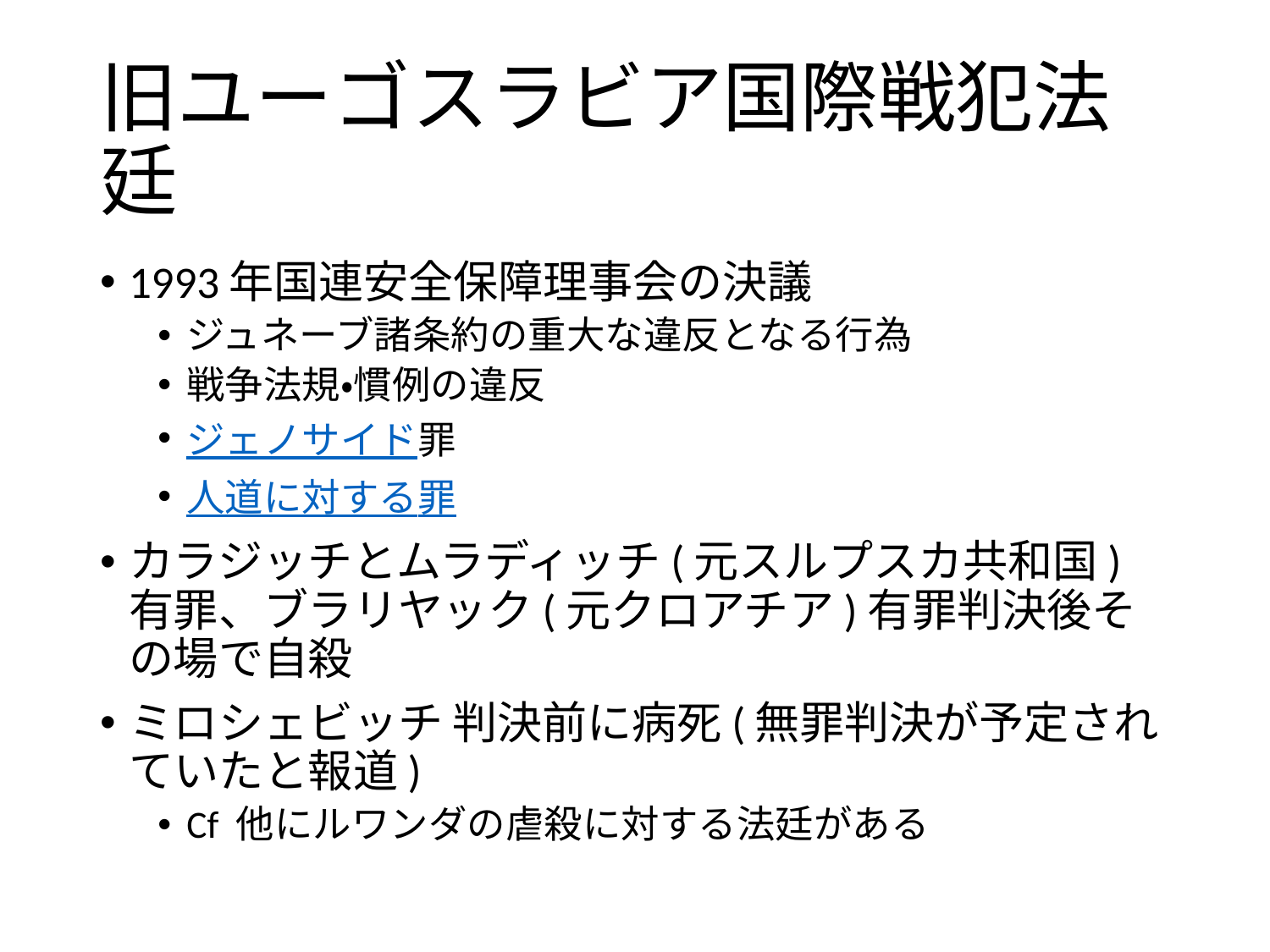

# 旧ユーゴスラビア国際戦犯法廷
1993年国連安全保障理事会の決議
ジュネーブ諸条約の重大な違反となる行為
戦争法規・慣例の違反
ジェノサイド罪
人道に対する罪
カラジッチとムラディッチ(元スルプスカ共和国)有罪、ブラリヤック(元クロアチア)有罪判決後その場で自殺
ミロシェビッチ 判決前に病死(無罪判決が予定されていたと報道)
Cf 他にルワンダの虐殺に対する法廷がある